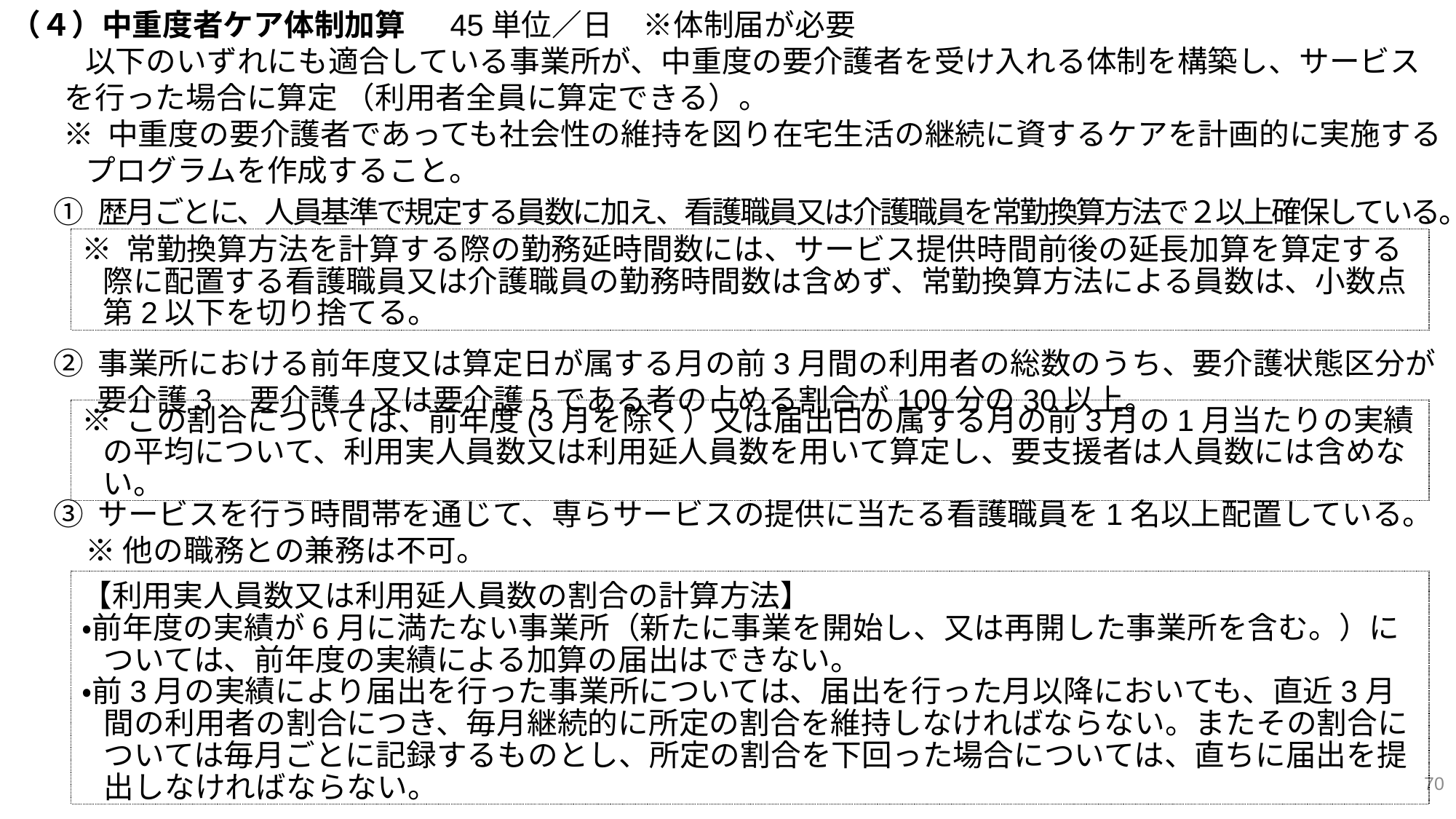

（４）中重度者ケア体制加算　 45単位／日　※体制届が必要
以下のいずれにも適合している事業所が、中重度の要介護者を受け入れる体制を構築し、サービスを行った場合に算定 （利用者全員に算定できる）。
※ 中重度の要介護者であっても社会性の維持を図り在宅生活の継続に資するケアを計画的に実施するプログラムを作成すること。

① 歴月ごとに、人員基準で規定する員数に加え、看護職員又は介護職員を常勤換算方法で２以上確保している。

② 事業所における前年度又は算定日が属する月の前3月間の利用者の総数のうち、要介護状態区分が要介護3、要介護4又は要介護5である者の占める割合が100分の30以上。

③ サービスを行う時間帯を通じて、専らサービスの提供に当たる看護職員を1名以上配置している。 ※ 他の職務との兼務は不可。

※ 常勤換算方法を計算する際の勤務延時間数には、サービス提供時間前後の延長加算を算定する際に配置する看護職員又は介護職員の勤務時間数は含めず、常勤換算方法による員数は、小数点第2以下を切り捨てる。
※ この割合については、前年度(3月を除く）又は届出日の属する月の前3月の1月当たりの実績の平均について、利用実人員数又は利用延人員数を用いて算定し、要支援者は人員数には含めない。
【利用実人員数又は利用延人員数の割合の計算方法】
・前年度の実績が6月に満たない事業所（新たに事業を開始し、又は再開した事業所を含む。）については、前年度の実績による加算の届出はできない。
・前3月の実績により届出を行った事業所については、届出を行った月以降においても、直近3月間の利用者の割合につき、毎月継続的に所定の割合を維持しなければならない。またその割合については毎月ごとに記録するものとし、所定の割合を下回った場合については、直ちに届出を提出しなければならない。
70